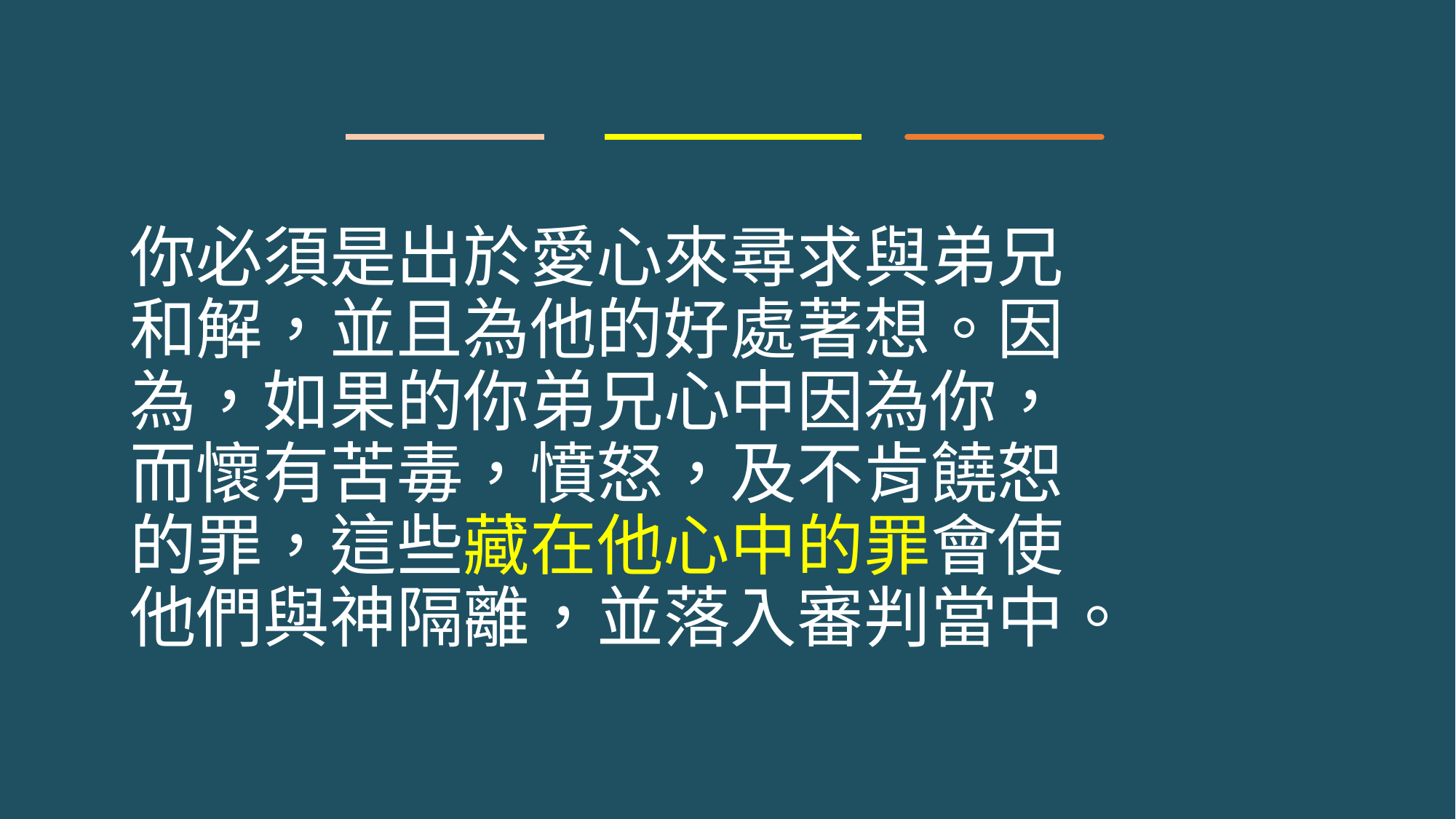

你必須是出於愛心來尋求與弟兄和解，並且為他的好處著想。因為，如果的你弟兄心中因為你，而懷有苦毒，憤怒，及不肯饒恕的罪，這些藏在他心中的罪會使他們與神隔離，並落入審判當中。